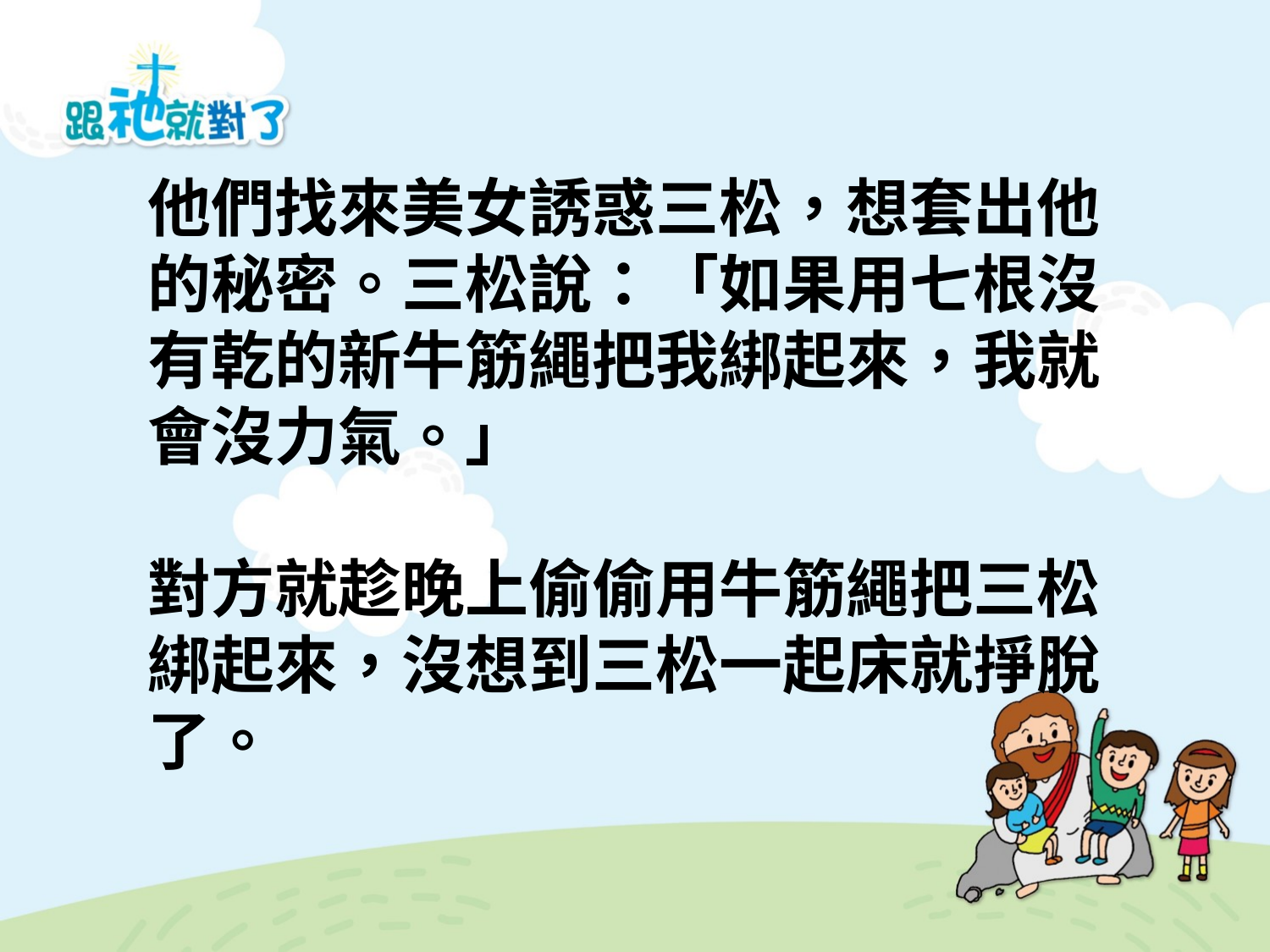

他們找來美女誘惑三松，想套出他的秘密。三松說：「如果用七根沒有乾的新牛筋繩把我綁起來，我就會沒力氣。」

對方就趁晚上偷偷用牛筋繩把三松綁起來，沒想到三松一起床就掙脫了。